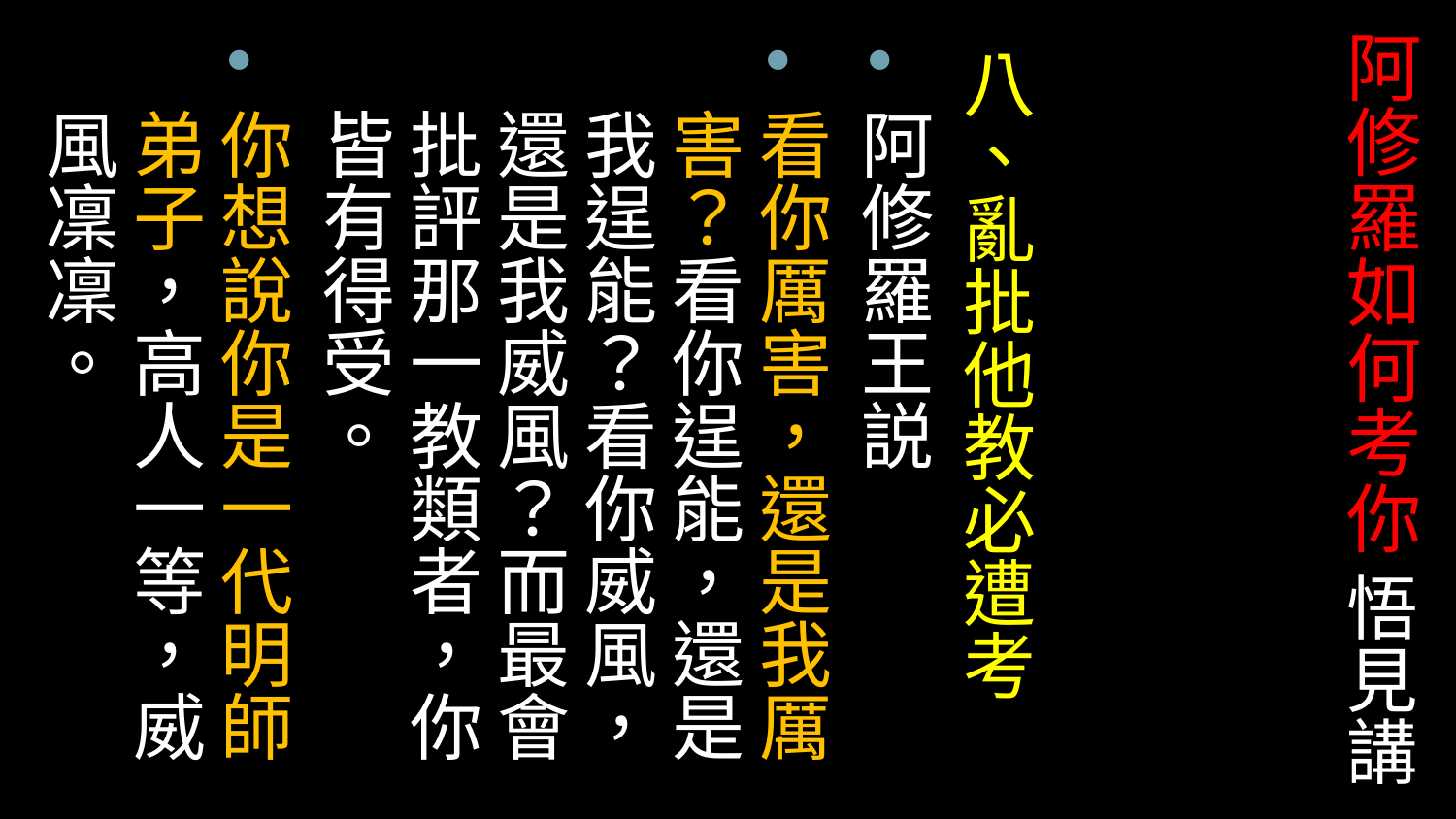

# 阿修羅如何考你 悟見講
八、亂批他教必遭考
阿修羅王説
看你厲害，還是我厲害？看你逞能，還是我逞能？看你威風，還是我威風？而最會批評那一教類者，你皆有得受。
你想說你是一代明師弟子，高人一等，威風凜凜。